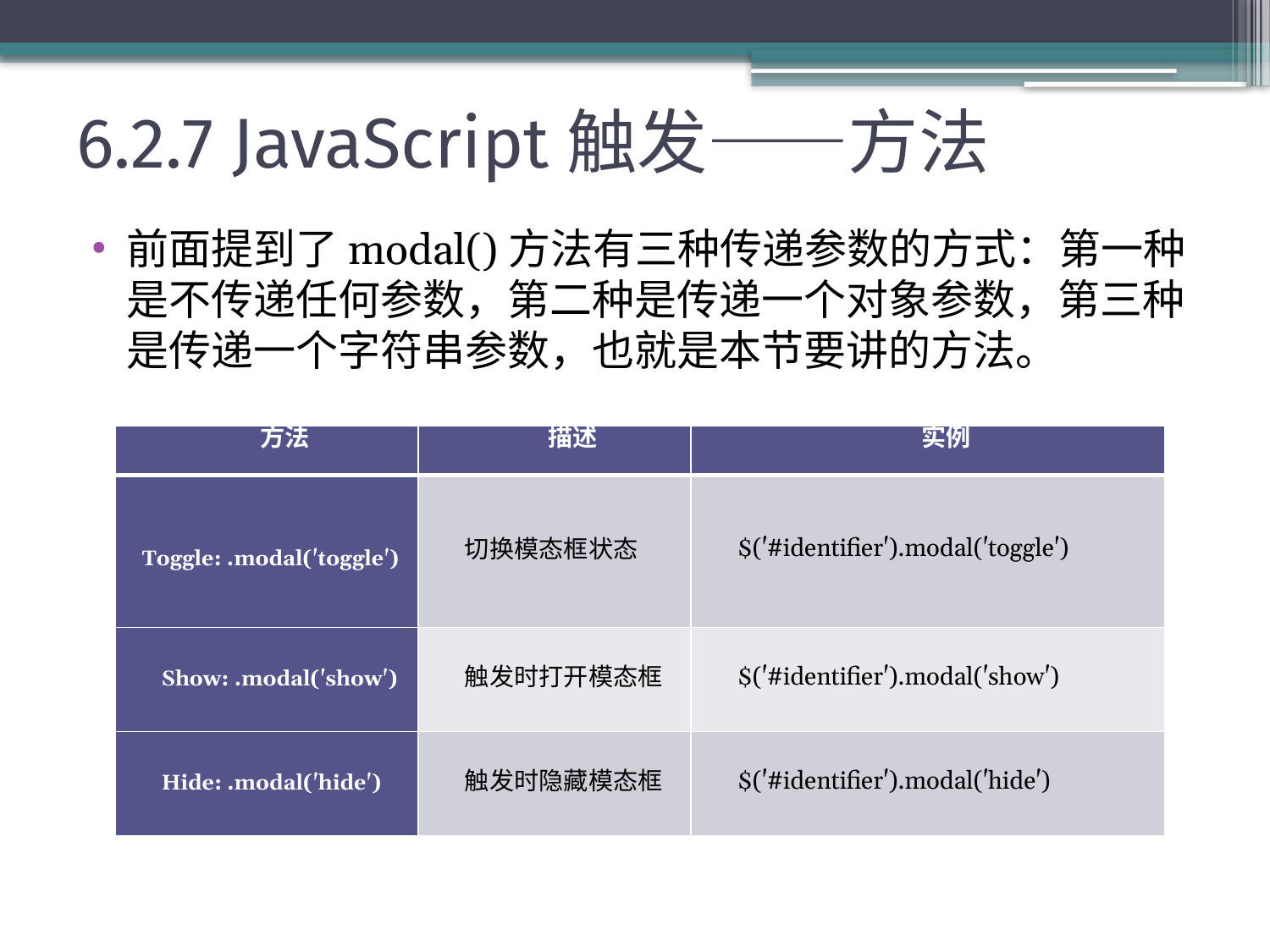

# 6.2.7 JavaScript触发——方法
前面提到了modal()方法有三种传递参数的方式：第一种是不传递任何参数，第二种是传递一个对象参数，第三种是传递一个字符串参数，也就是本节要讲的方法。

| 方法 | 描述 | 实例 |
| --- | --- | --- |
| Toggle: .modal('toggle') | 切换模态框状态 | $('#identifier').modal('toggle') |
| Show: .modal('show') | 触发时打开模态框 | $('#identifier').modal('show') |
| Hide: .modal('hide') | 触发时隐藏模态框 | $('#identifier').modal('hide') |